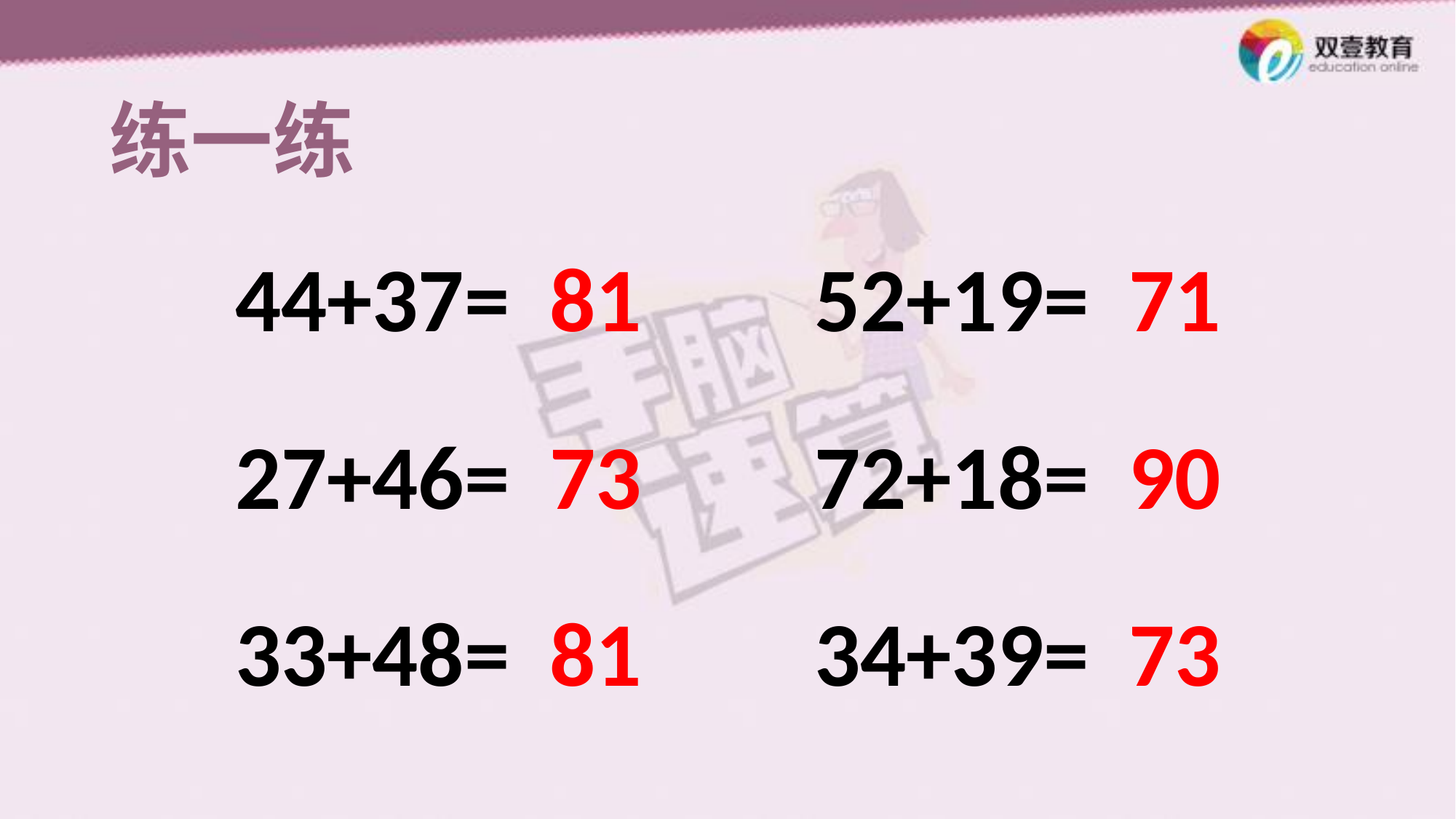

练一练
44+37=
81
52+19=
71
27+46=
73
72+18=
90
33+48=
81
34+39=
73